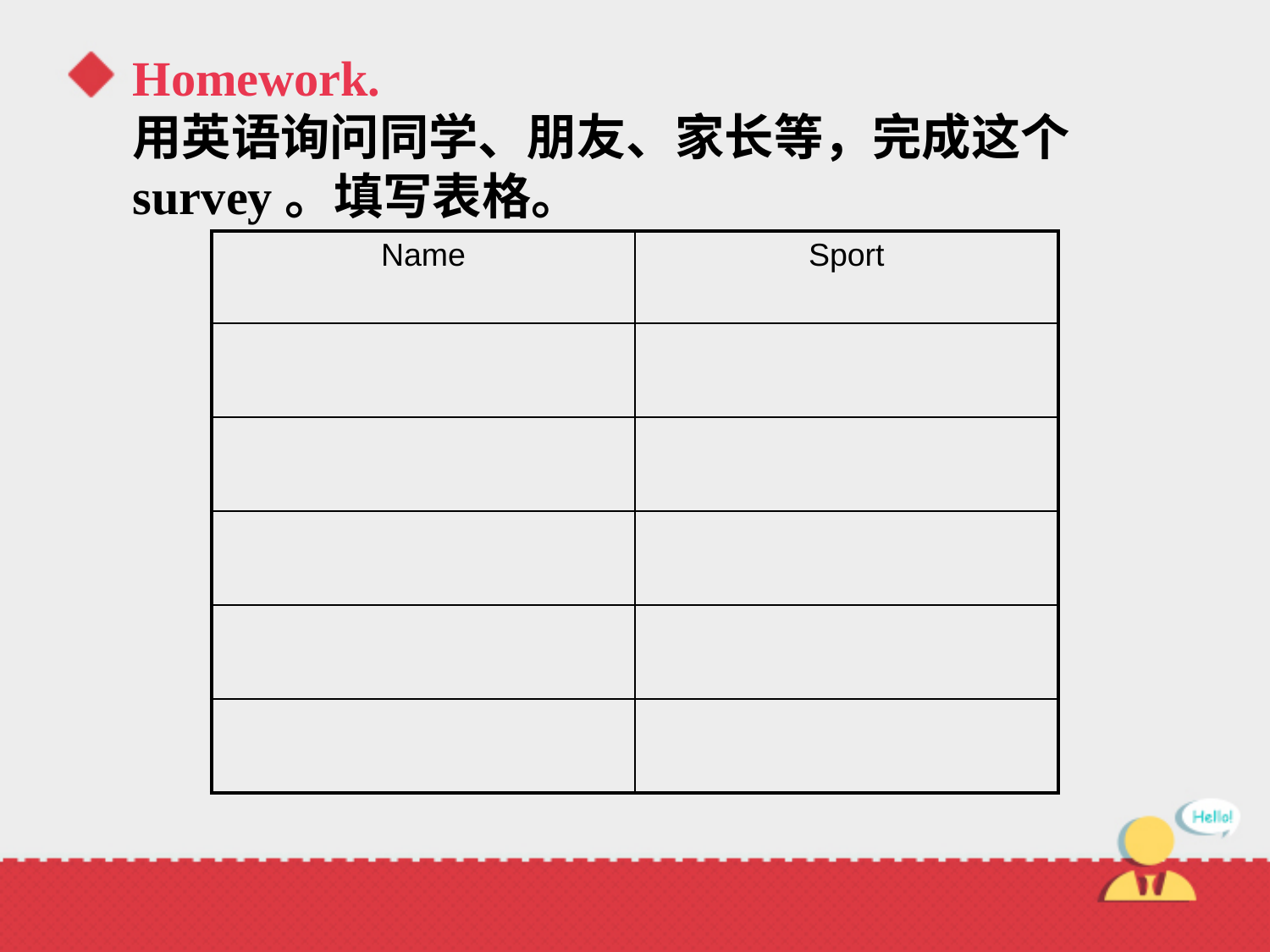

Homework.
用英语询问同学、朋友、家长等，完成这个survey。填写表格。
| Name | Sport |
| --- | --- |
|  |  |
|  |  |
|  |  |
|  |  |
|  |  |